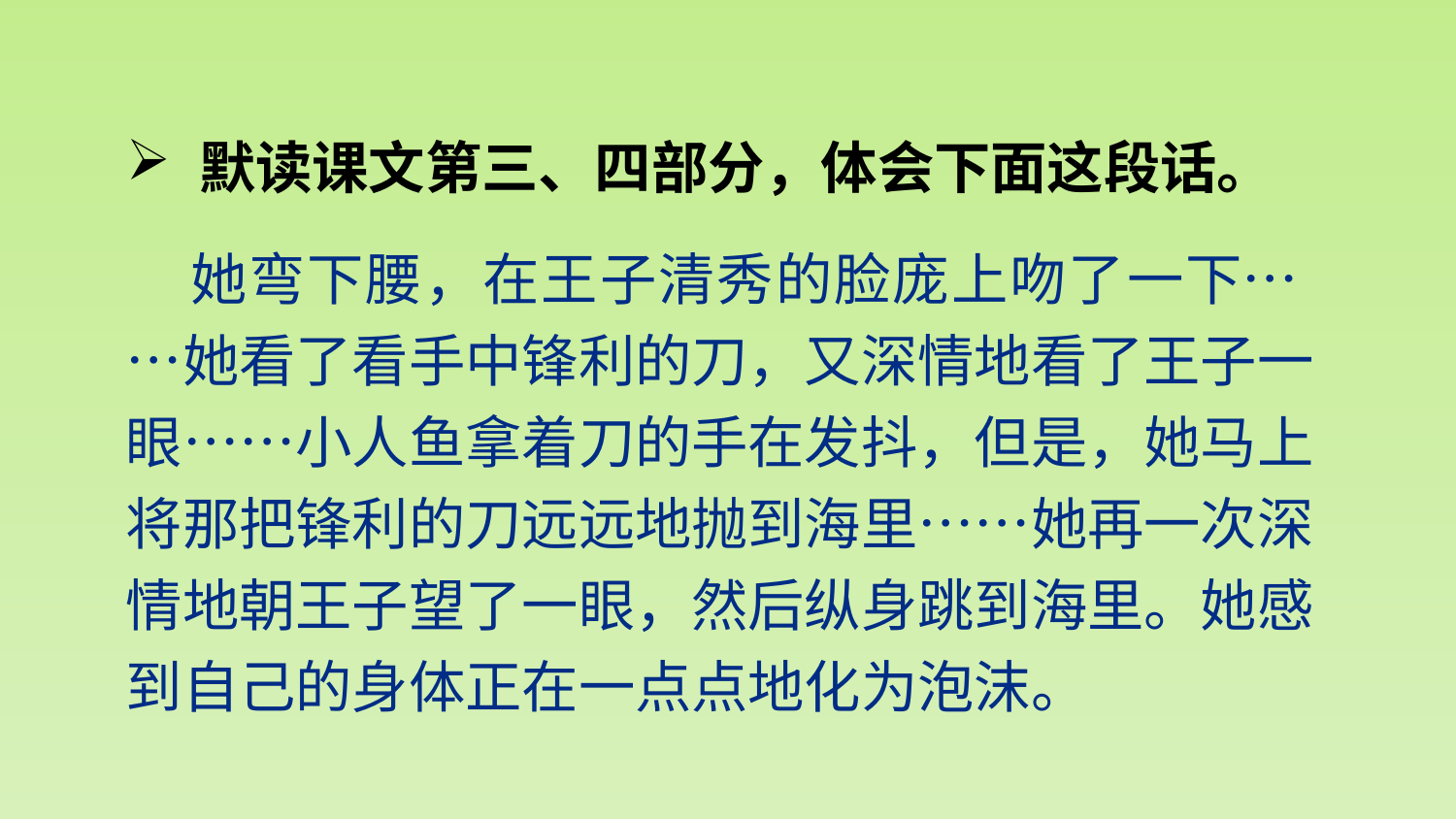

默读课文第三、四部分，体会下面这段话。
    她弯下腰，在王子清秀的脸庞上吻了一下……她看了看手中锋利的刀，又深情地看了王子一眼……小人鱼拿着刀的手在发抖，但是，她马上将那把锋利的刀远远地抛到海里……她再一次深情地朝王子望了一眼，然后纵身跳到海里。她感到自己的身体正在一点点地化为泡沫。